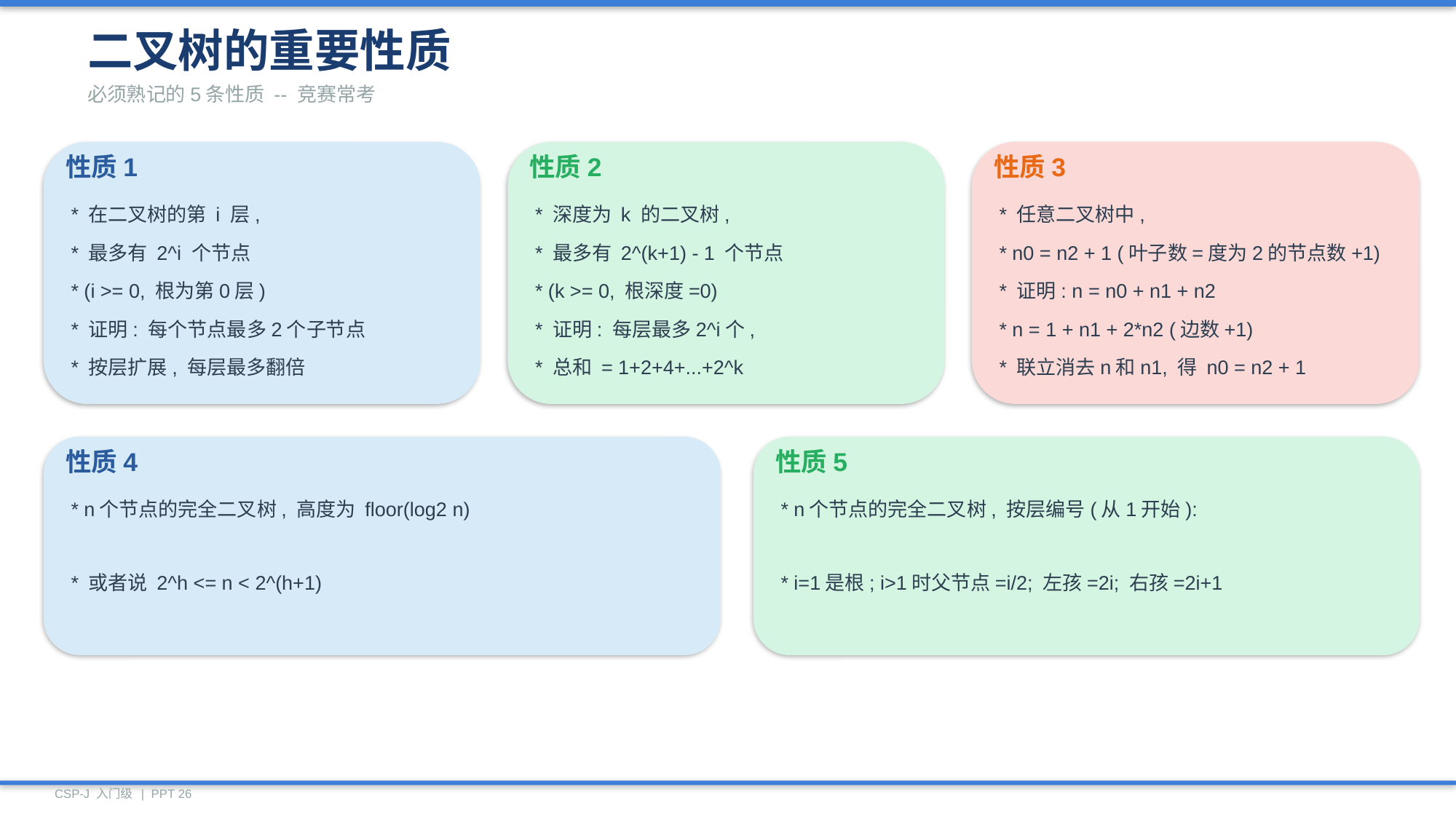

二叉树的重要性质
必须熟记的5条性质 -- 竞赛常考

性质1
性质2
性质3
* 在二叉树的第 i 层,
* 深度为 k 的二叉树,
* 任意二叉树中,
* 最多有 2^i 个节点
* 最多有 2^(k+1) - 1 个节点
* n0 = n2 + 1 (叶子数=度为2的节点数+1)
* (i >= 0, 根为第0层)
* (k >= 0, 根深度=0)
* 证明: n = n0 + n1 + n2
* 证明: 每个节点最多2个子节点
* 证明: 每层最多2^i个,
* n = 1 + n1 + 2*n2 (边数+1)
* 按层扩展, 每层最多翻倍
* 总和 = 1+2+4+...+2^k
* 联立消去n和n1, 得 n0 = n2 + 1

性质4
性质5
* n个节点的完全二叉树, 高度为 floor(log2 n)
* n个节点的完全二叉树, 按层编号(从1开始):
* 或者说 2^h <= n < 2^(h+1)
* i=1是根; i>1时父节点=i/2; 左孩=2i; 右孩=2i+1

CSP-J 入门级  |  PPT 26